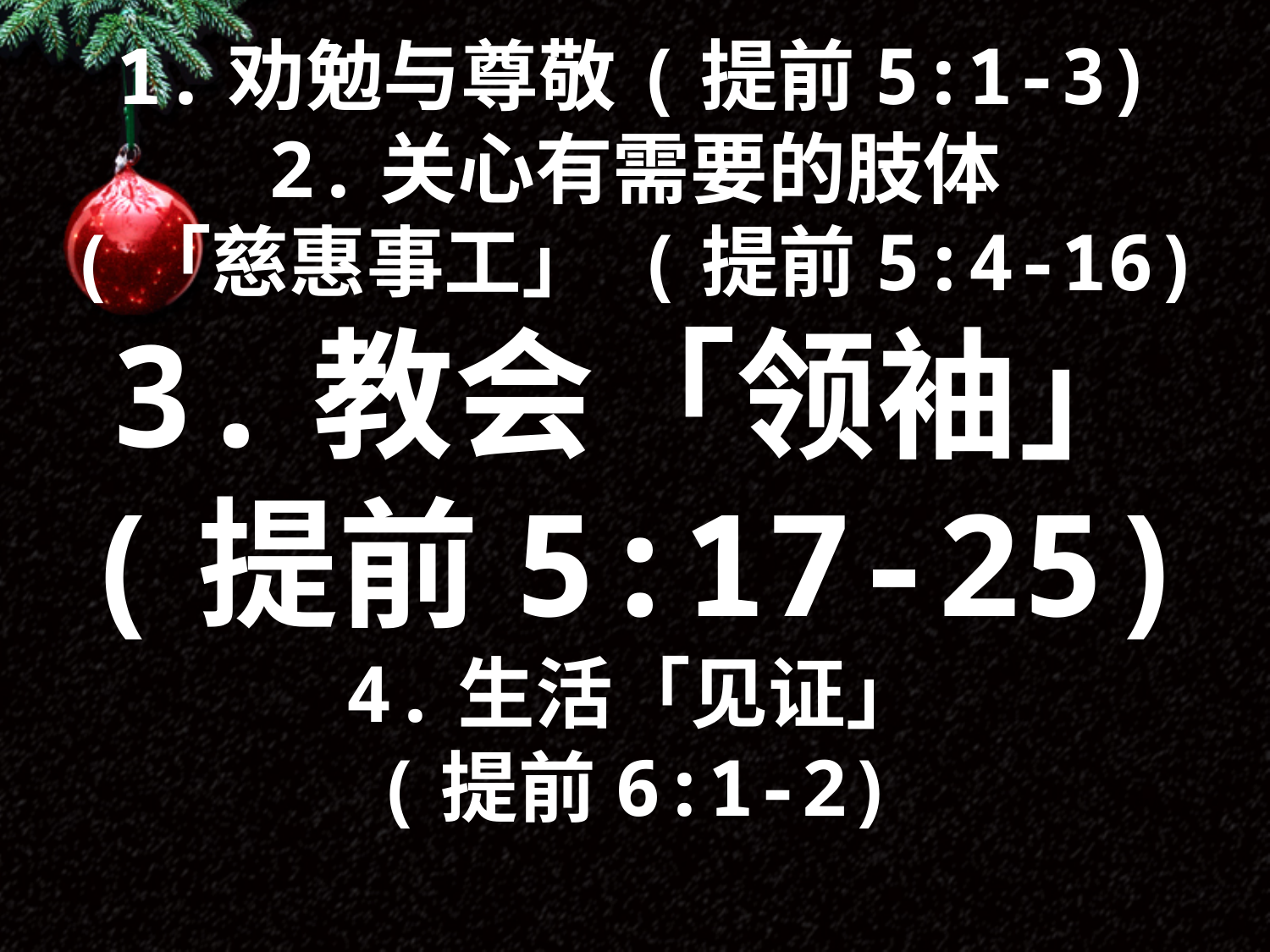

1.劝勉与尊敬(提前5:1-3)
2.关心有需要的肢体
(「慈惠事工」 (提前5:4-16)
3.教会「领袖」
(提前5:17-25)
4.生活「见证」
(提前6:1-2)